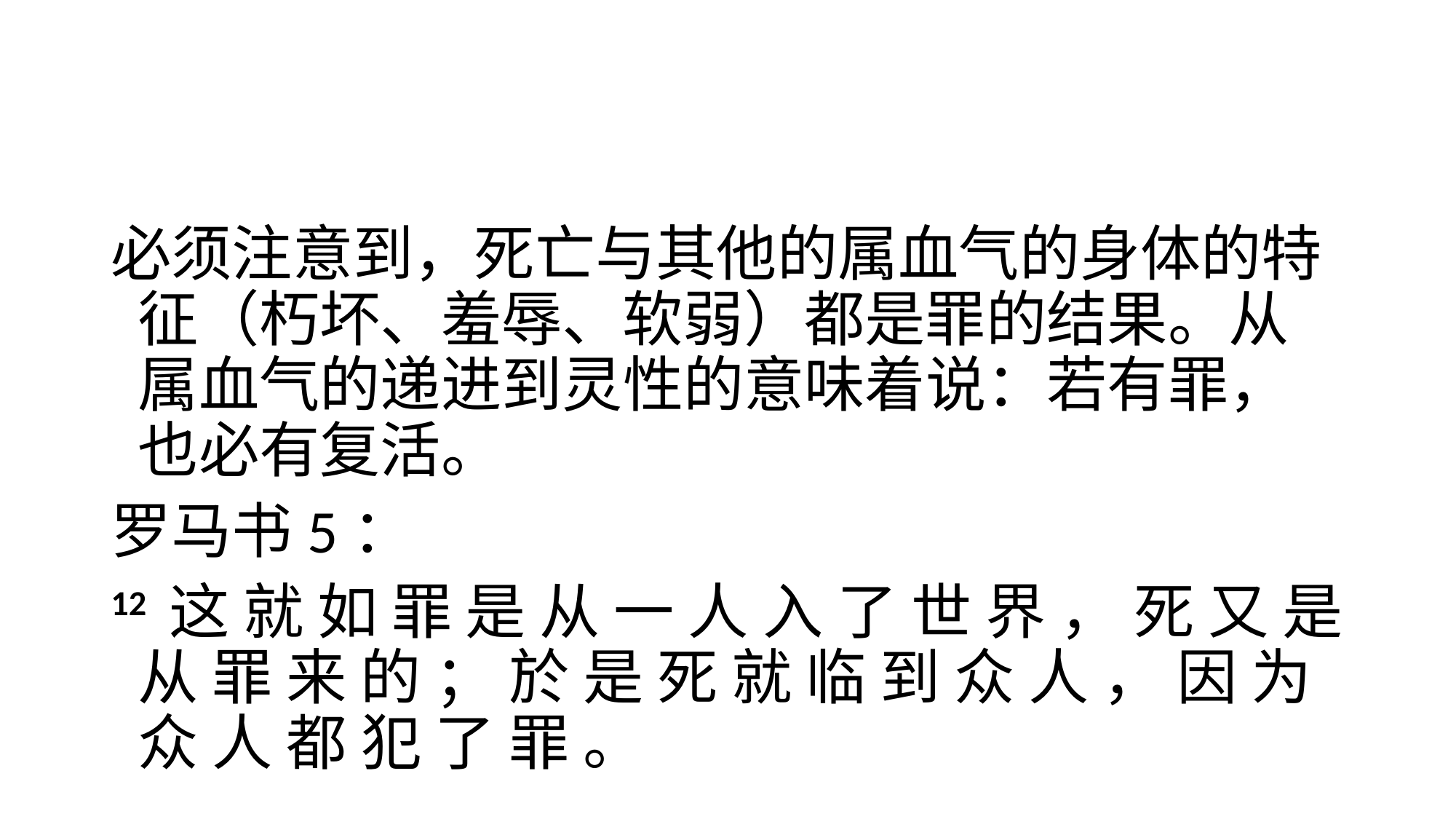

#
必须注意到，死亡与其他的属血气的身体的特征（朽坏、羞辱、软弱）都是罪的结果。从属血气的递进到灵性的意味着说：若有罪，也必有复活。
罗马书5：
12 这 就 如 罪 是 从 一 人 入 了 世 界 ， 死 又 是 从 罪 来 的 ； 於 是 死 就 临 到 众 人 ， 因 为 众 人 都 犯 了 罪 。